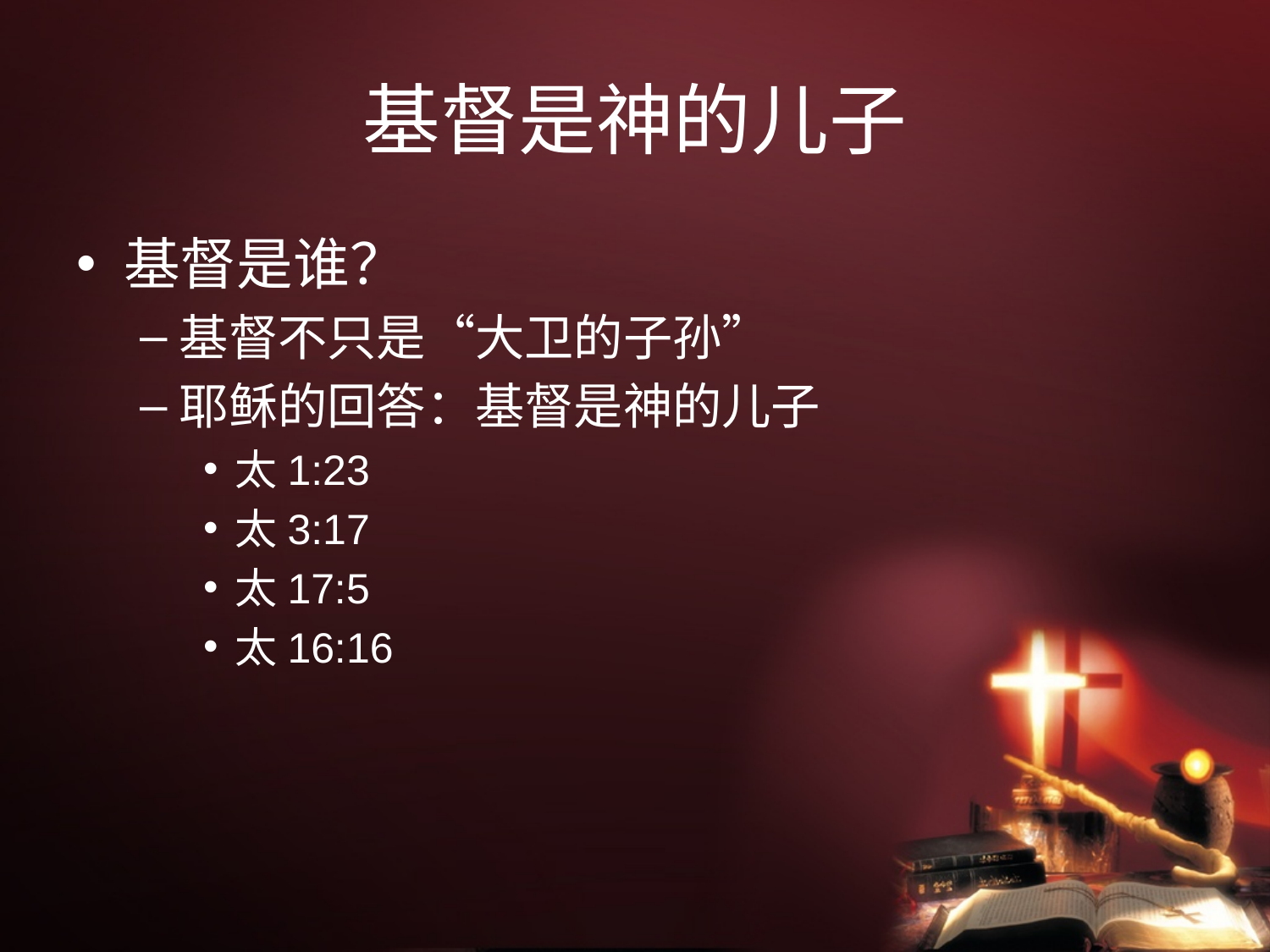

# 基督是神的儿子
基督是谁？
基督不只是“大卫的子孙”
耶稣的回答：基督是神的儿子
太1:23
太3:17
太17:5
太16:16